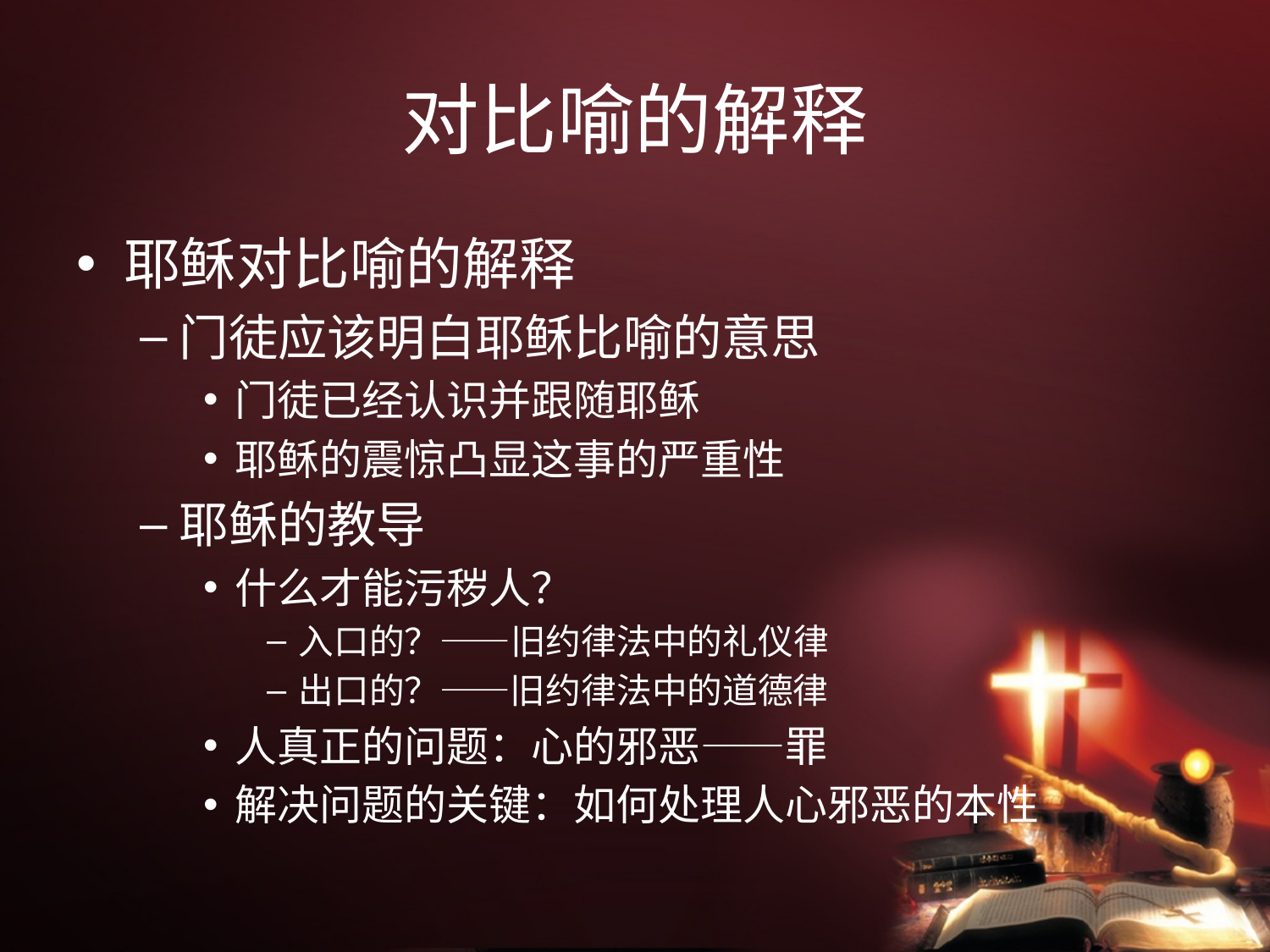

# 对比喻的解释
耶稣对比喻的解释
门徒应该明白耶稣比喻的意思
门徒已经认识并跟随耶稣
耶稣的震惊凸显这事的严重性
耶稣的教导
什么才能污秽人？
入口的？——旧约律法中的礼仪律
出口的？——旧约律法中的道德律
人真正的问题：心的邪恶——罪
解决问题的关键：如何处理人心邪恶的本性